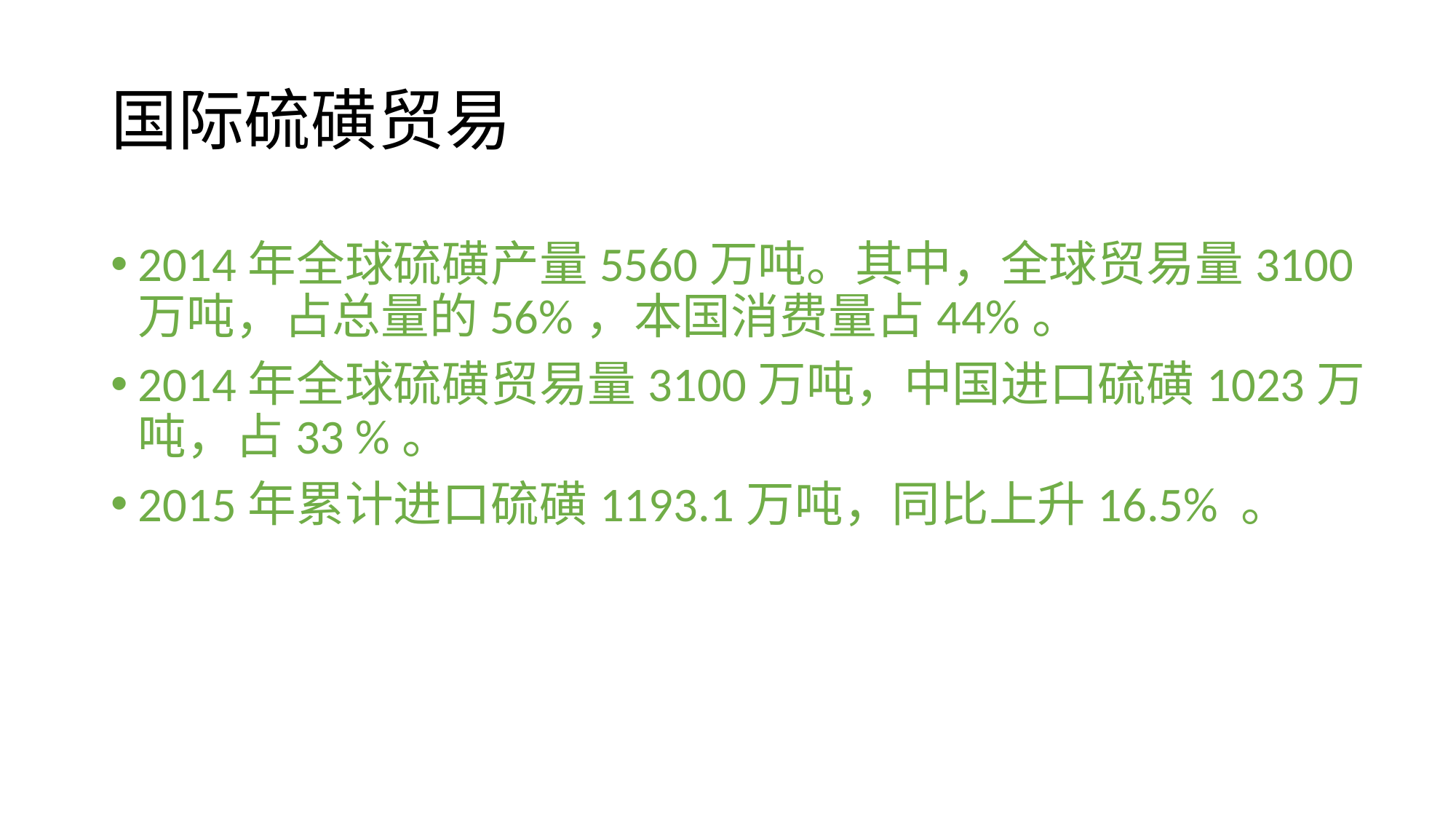

# 国际硫磺贸易
2014年全球硫磺产量5560万吨。其中，全球贸易量3100万吨，占总量的56%，本国消费量占44%。
2014年全球硫磺贸易量3100万吨，中国进口硫磺1023万吨，占33 %。
2015年累计进口硫磺1193.1万吨，同比上升16.5% 。